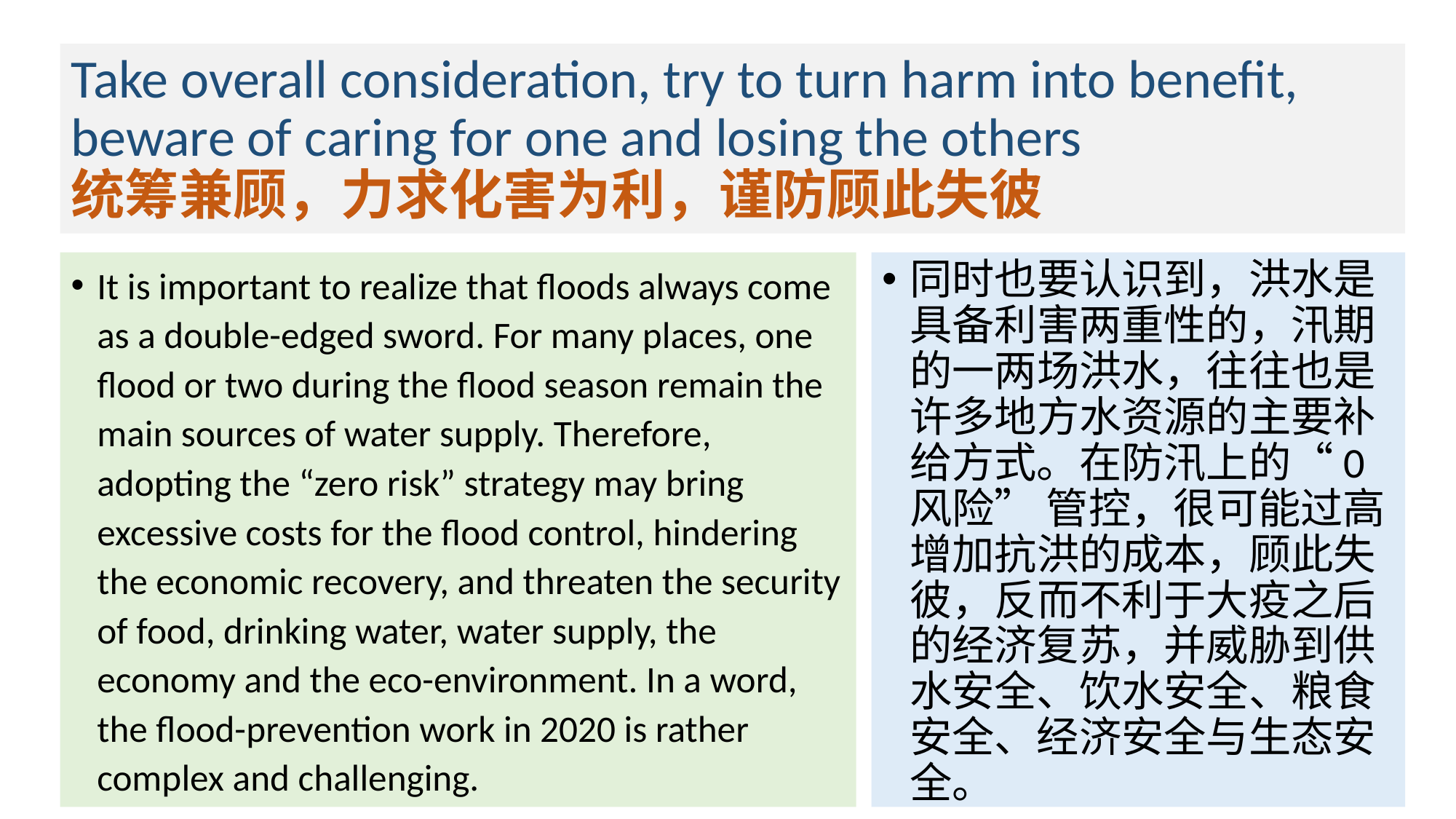

# Take overall consideration, try to turn harm into benefit, beware of caring for one and losing the others 统筹兼顾，力求化害为利，谨防顾此失彼
同时也要认识到，洪水是具备利害两重性的，汛期的一两场洪水，往往也是许多地方水资源的主要补给方式。在防汛上的“0 风险” 管控，很可能过高增加抗洪的成本，顾此失彼，反而不利于大疫之后的经济复苏，并威胁到供水安全、饮水安全、粮食安全、经济安全与生态安全。
It is important to realize that floods always come as a double-edged sword. For many places, one flood or two during the flood season remain the main sources of water supply. Therefore, adopting the “zero risk” strategy may bring excessive costs for the flood control, hindering the economic recovery, and threaten the security of food, drinking water, water supply, the economy and the eco-environment. In a word, the flood-prevention work in 2020 is rather complex and challenging.